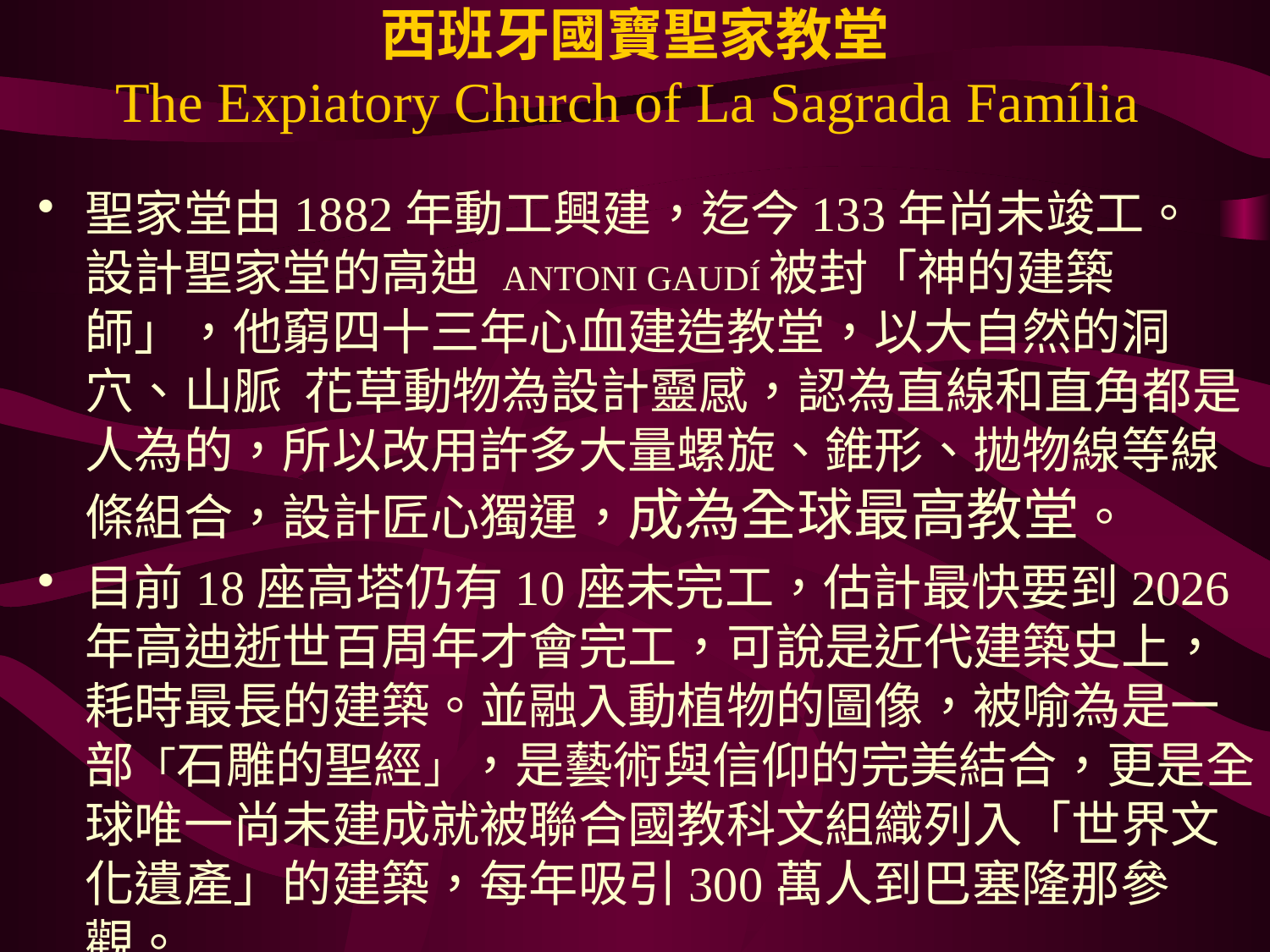

# 西班牙國寶聖家教堂 The Expiatory Church of La Sagrada Família
聖家堂由1882年動工興建，迄今133年尚未竣工。     設計聖家堂的高迪 ANTONI GAUDÍ被封「神的建築師」，他窮四十三年心血建造教堂，以大自然的洞穴、山脈  花草動物為設計靈感，認為直線和直角都是人為的，所以改用許多大量螺旋、錐形、拋物線等線條組合，設計匠心獨運，成為全球最高教堂。
目前18座高塔仍有10座未完工，估計最快要到2026年高迪逝世百周年才會完工，可說是近代建築史上，   耗時最長的建築。並融入動植物的圖像，被喻為是一部「石雕的聖經」，是藝術與信仰的完美結合，更是全球唯一尚未建成就被聯合國教科文組織列入「世界文化遺產」的建築，每年吸引300萬人到巴塞隆那參觀。